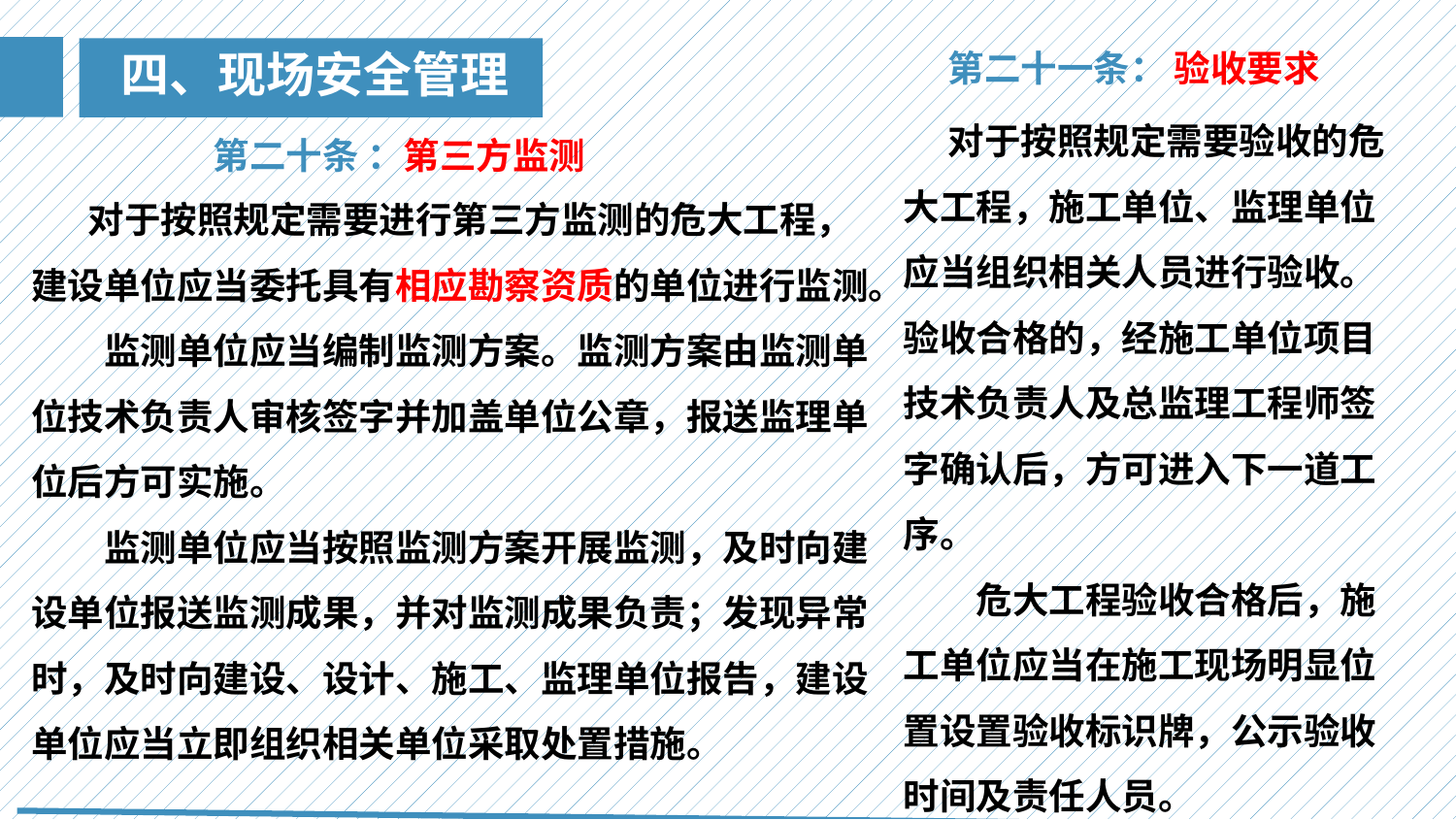

第二十一条： 验收要求
　  对于按照规定需要验收的危大工程，施工单位、监理单位应当组织相关人员进行验收。验收合格的，经施工单位项目技术负责人及总监理工程师签字确认后，方可进入下一道工序。
　　危大工程验收合格后，施工单位应当在施工现场明显位置设置验收标识牌，公示验收时间及责任人员。

四、现场安全管理

第二十条 ：第三方监测
　　对于按照规定需要进行第三方监测的危大工程，建设单位应当委托具有相应勘察资质的单位进行监测。
　　监测单位应当编制监测方案。监测方案由监测单位技术负责人审核签字并加盖单位公章，报送监理单位后方可实施。
　　监测单位应当按照监测方案开展监测，及时向建设单位报送监测成果，并对监测成果负责；发现异常时，及时向建设、设计、施工、监理单位报告，建设单位应当立即组织相关单位采取处置措施。